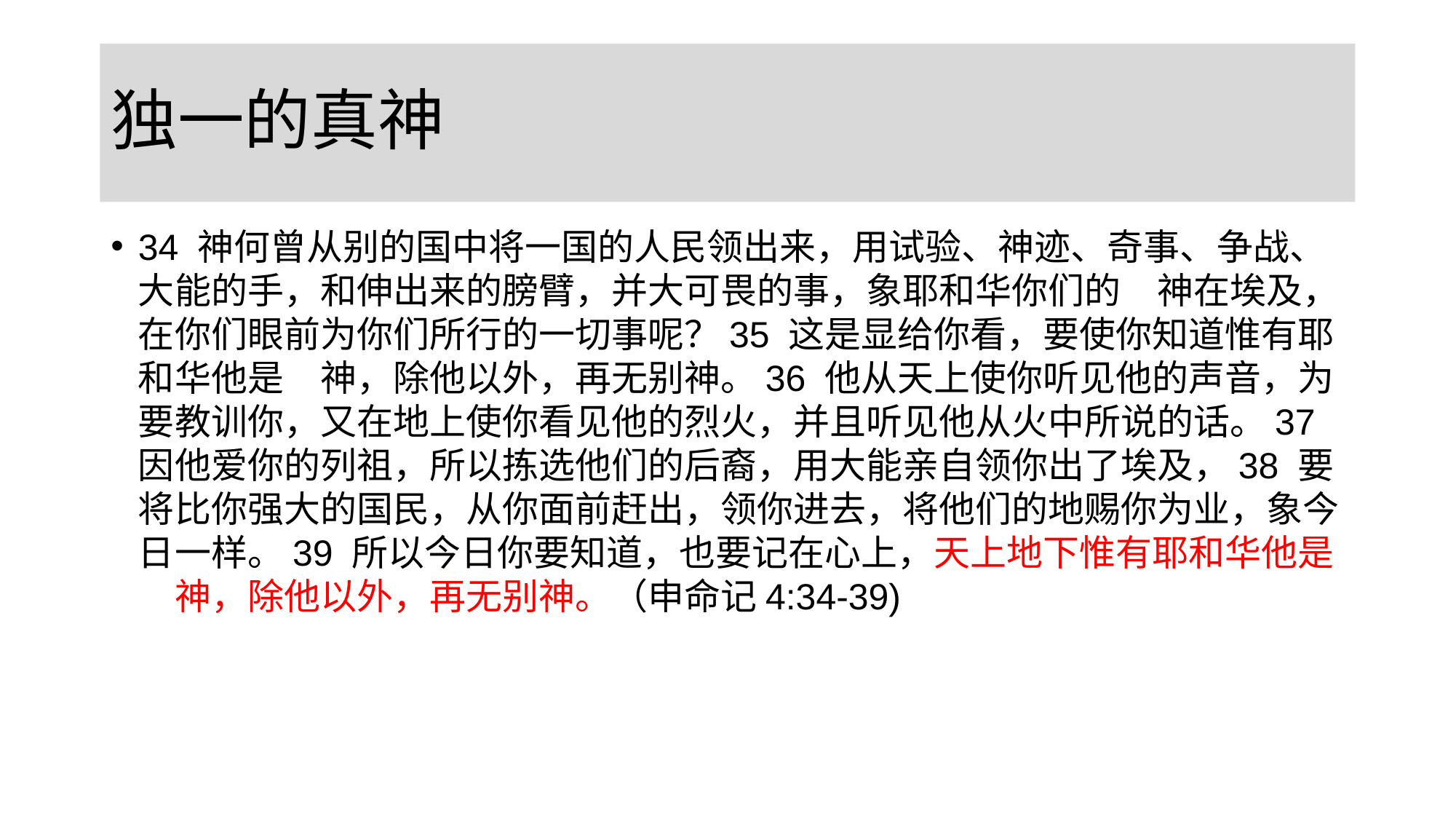

# 独一的真神
34 神何曾从别的国中将一国的人民领出来，用试验、神迹、奇事、争战、大能的手，和伸出来的膀臂，并大可畏的事，象耶和华你们的　神在埃及，在你们眼前为你们所行的一切事呢？35 这是显给你看，要使你知道惟有耶和华他是　神，除他以外，再无别神。36 他从天上使你听见他的声音，为要教训你，又在地上使你看见他的烈火，并且听见他从火中所说的话。37 因他爱你的列祖，所以拣选他们的后裔，用大能亲自领你出了埃及，38 要将比你强大的国民，从你面前赶出，领你进去，将他们的地赐你为业，象今日一样。39 所以今日你要知道，也要记在心上，天上地下惟有耶和华他是　神，除他以外，再无别神。（申命记4:34-39)